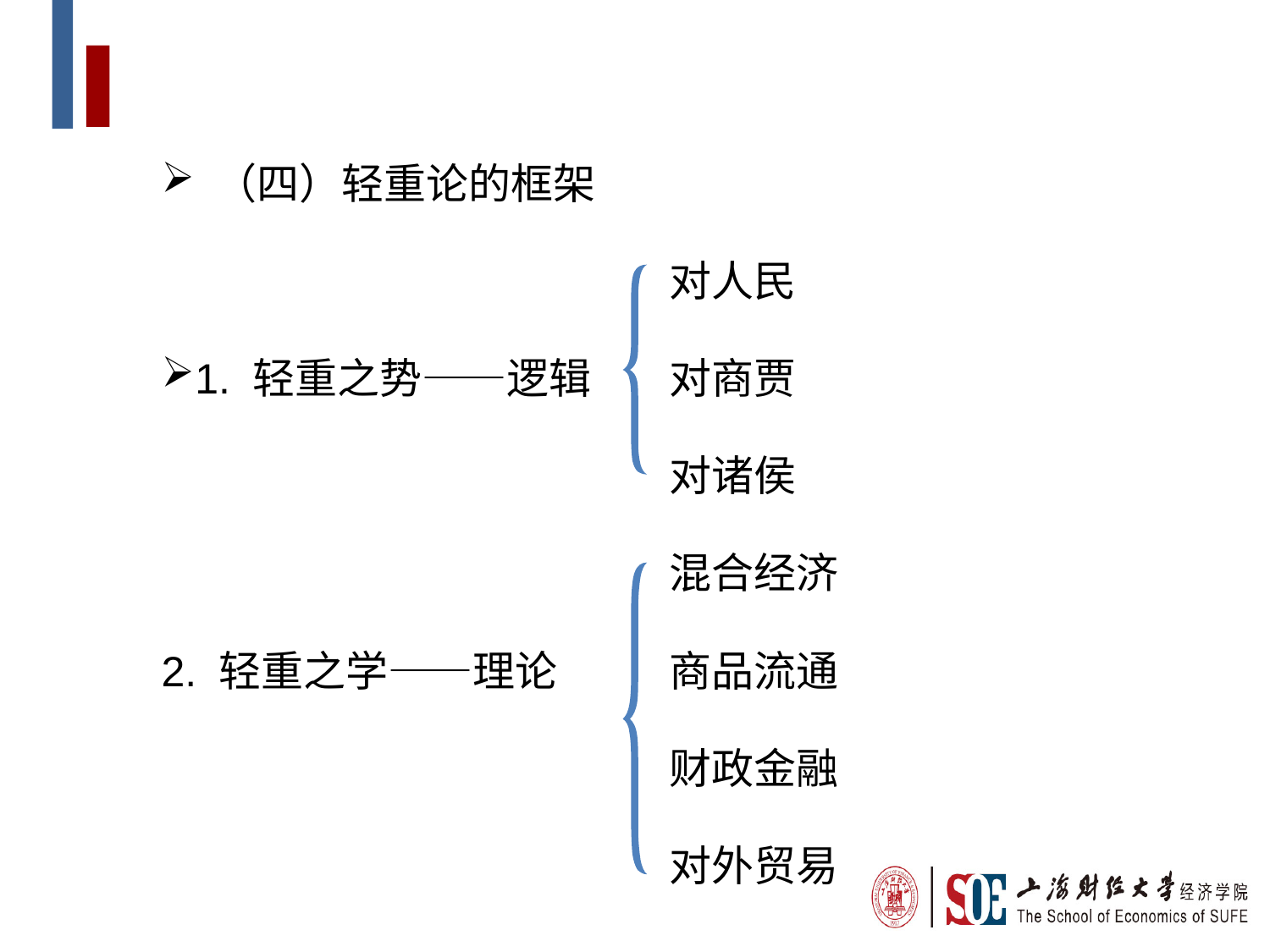

（四）轻重论的框架
		对人民
1. 轻重之势——逻辑 	对商贾
				对诸侯
				混合经济
2. 轻重之学——理论 	商品流通
				财政金融
				对外贸易